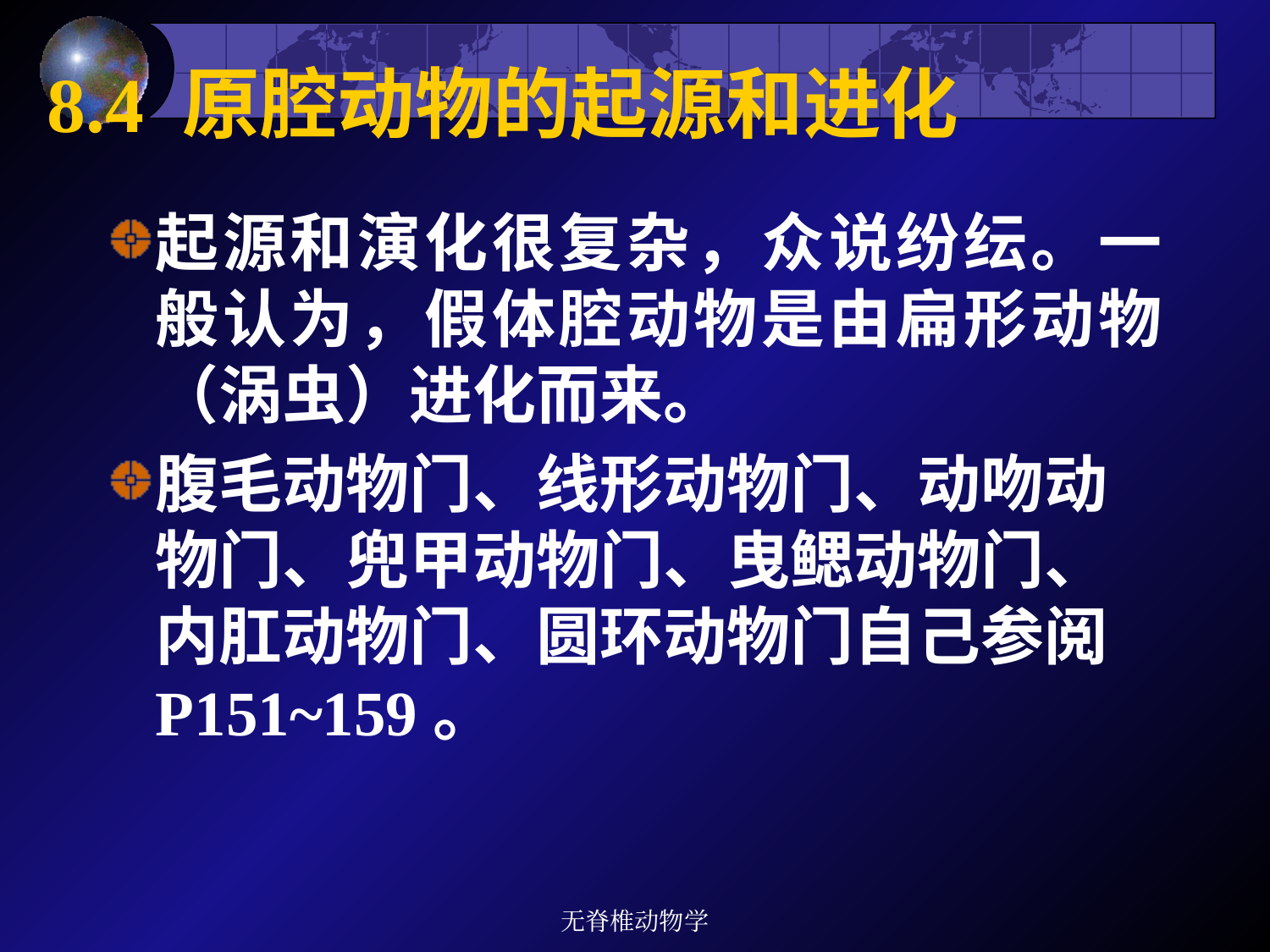

# 8.4 原腔动物的起源和进化
起源和演化很复杂，众说纷纭。一般认为，假体腔动物是由扁形动物（涡虫）进化而来。
腹毛动物门、线形动物门、动吻动物门、兜甲动物门、曳鳃动物门、内肛动物门、圆环动物门自己参阅P151~159。

无脊椎动物学
27